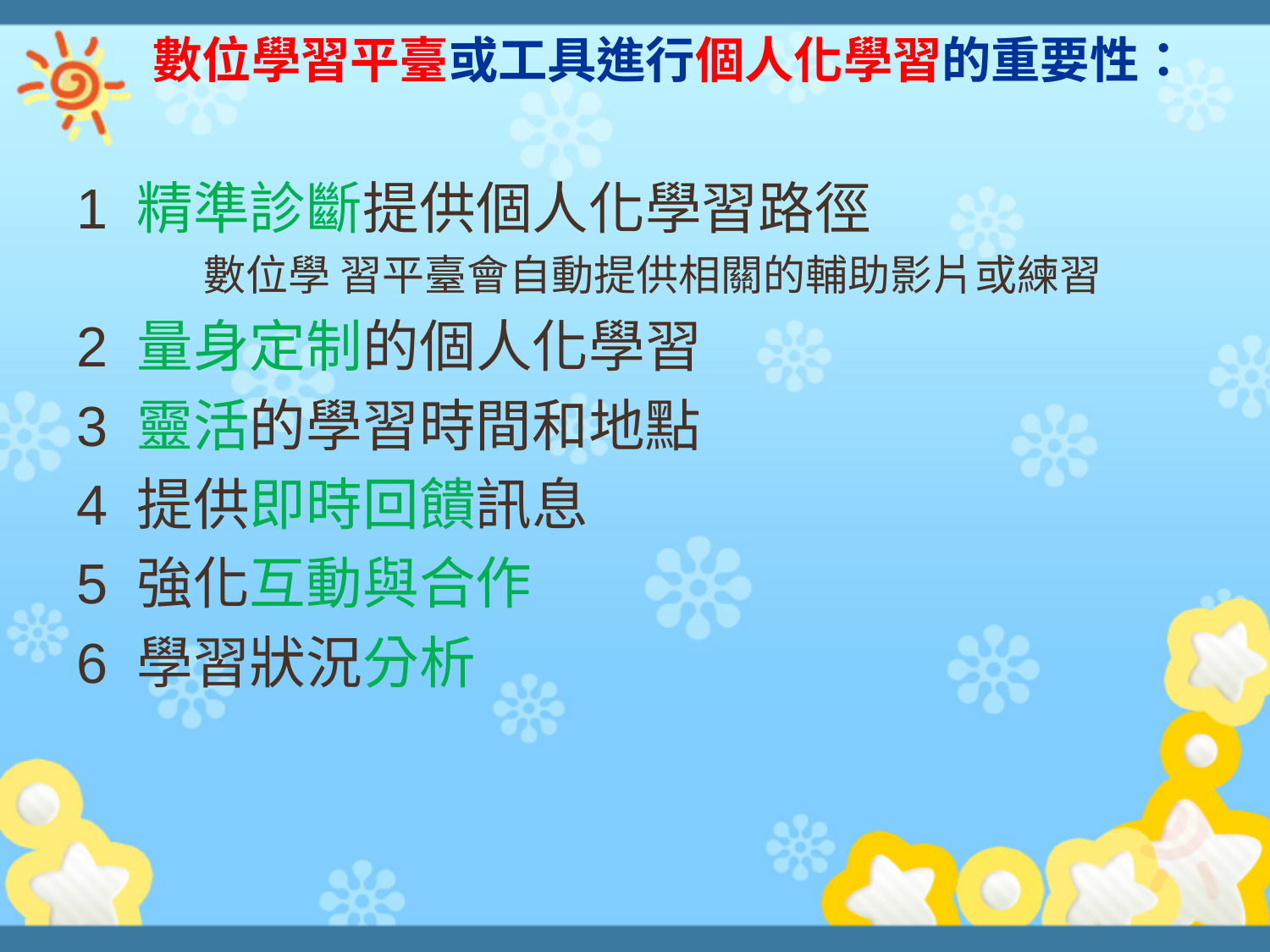

# 數位學習平臺或工具進行個人化學習的重要性：
1 精準診斷提供個人化學習路徑
	數位學 習平臺會自動提供相關的輔助影片或練習
2 量身定制的個人化學習
3 靈活的學習時間和地點
4 提供即時回饋訊息
5 強化互動與合作
6 學習狀況分析